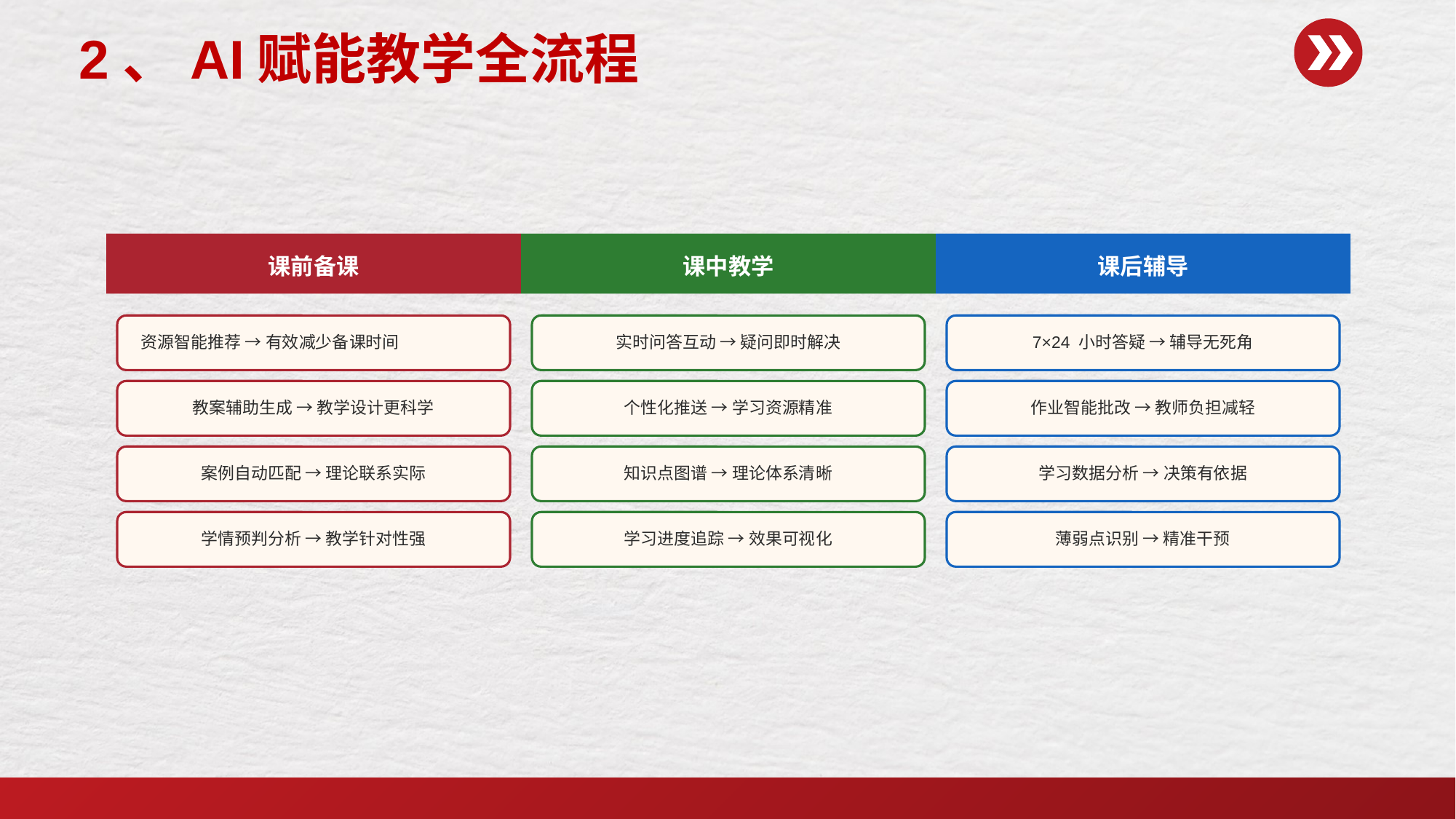

2、AI赋能教学全流程

课前备课
课中教学
课后辅导

资源智能推荐 → 有效减少备课时间
实时问答互动 → 疑问即时解决
7×24 小时答疑 → 辅导无死角

教案辅助生成 → 教学设计更科学
个性化推送 → 学习资源精准
作业智能批改 → 教师负担减轻

案例自动匹配 → 理论联系实际
知识点图谱 → 理论体系清晰
学习数据分析 → 决策有依据

学情预判分析 → 教学针对性强
学习进度追踪 → 效果可视化
薄弱点识别 → 精准干预